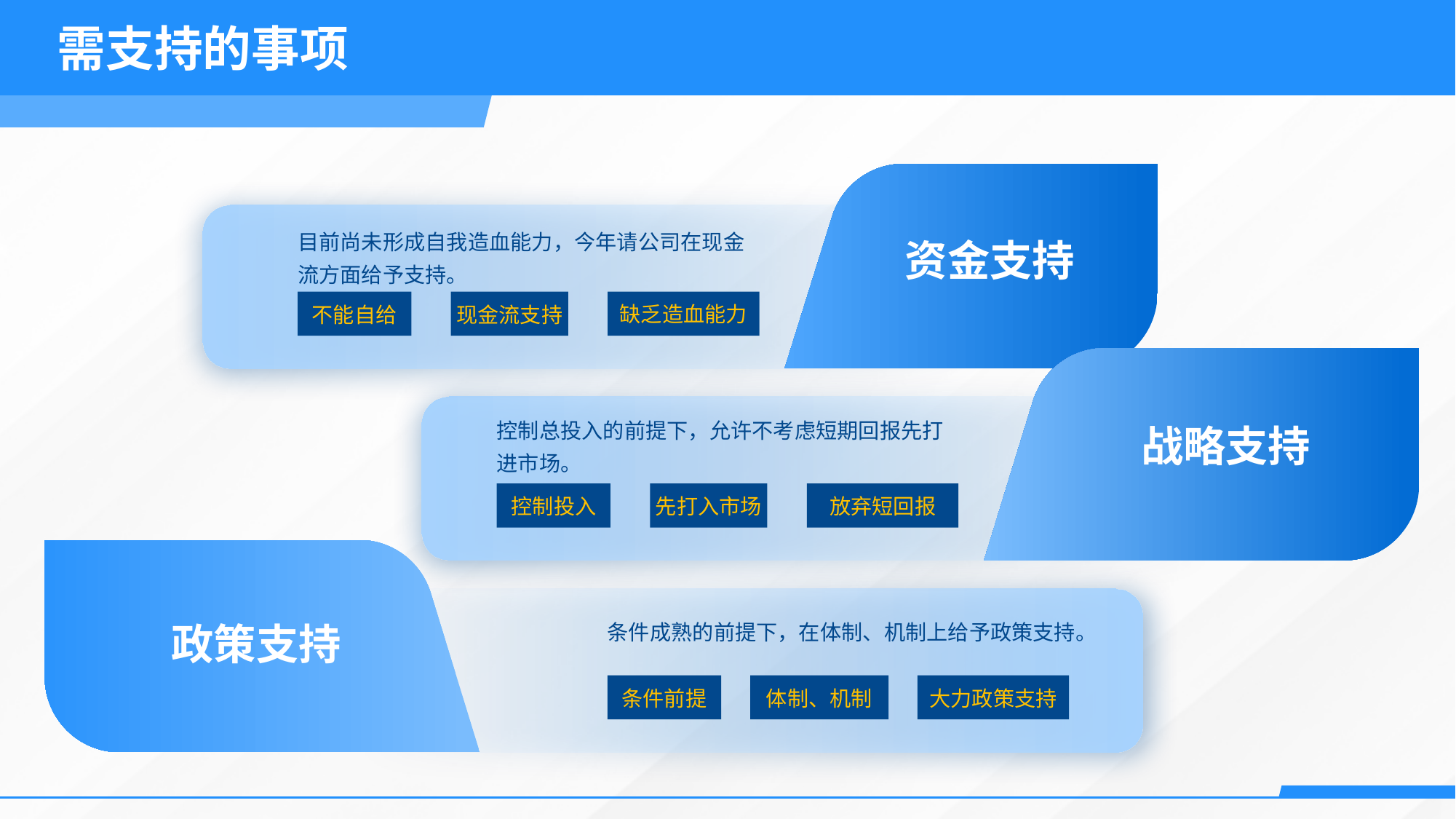

需支持的事项

目前尚未形成自我造血能力，今年请公司在现金流方面给予支持。
资金支持

缺乏造血能力
不能自给
现金流支持

控制总投入的前提下，允许不考虑短期回报先打进市场。

战略支持

控制投入
先打入市场
放弃短回报

条件成熟的前提下，在体制、机制上给予政策支持。

政策支持

条件前提
体制、机制
大力政策支持